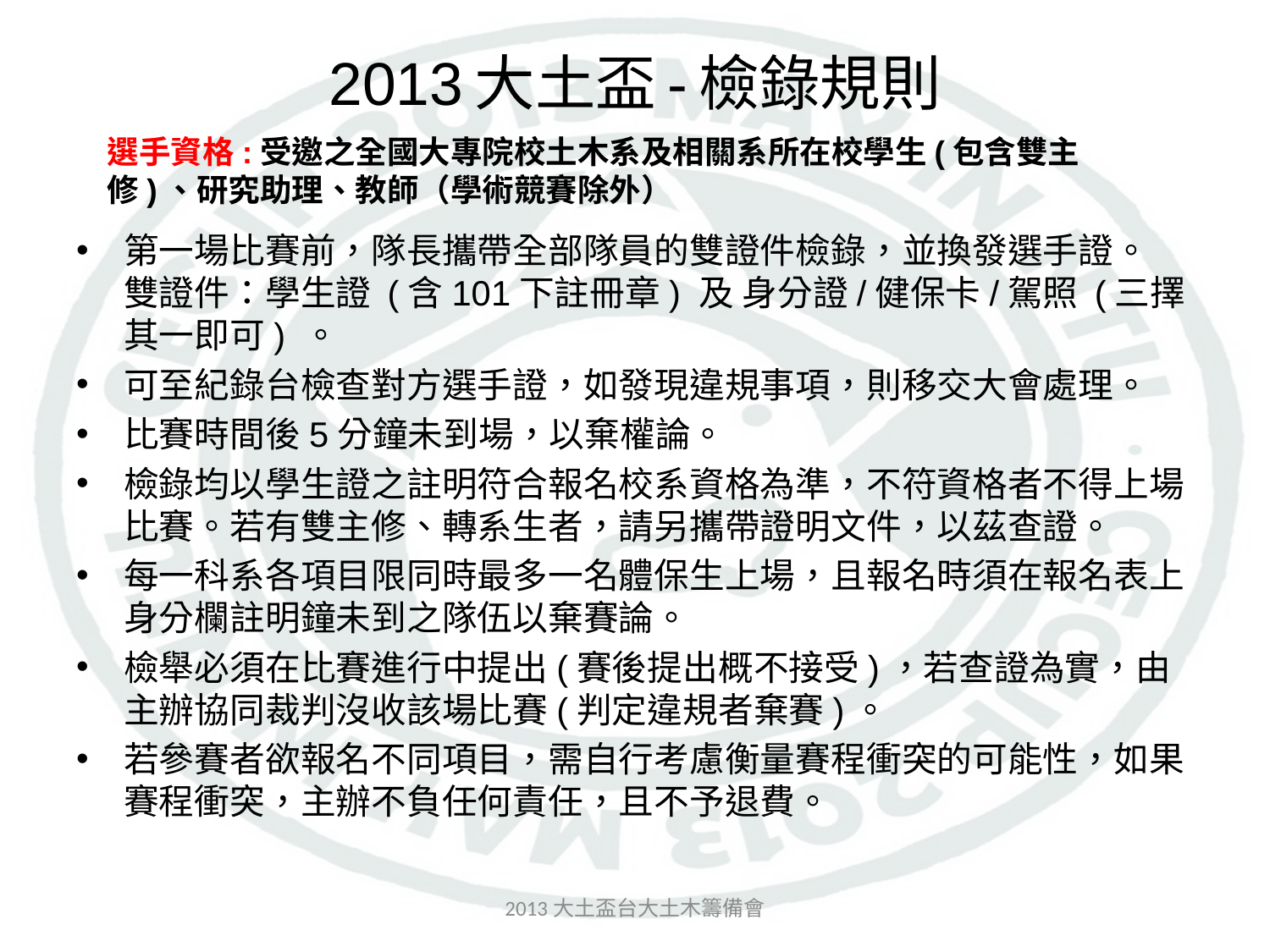

# 2013大土盃-檢錄規則
選手資格:受邀之全國大專院校土木系及相關系所在校學生(包含雙主修)、研究助理、教師（學術競賽除外）
第一場比賽前，隊長攜帶全部隊員的雙證件檢錄，並換發選手證。
雙證件：學生證 (含101下註冊章) 及 身分證/健保卡/駕照 (三擇其一即可) 。
可至紀錄台檢查對方選手證，如發現違規事項，則移交大會處理。
比賽時間後5分鐘未到場，以棄權論。
檢錄均以學生證之註明符合報名校系資格為準，不符資格者不得上場比賽。若有雙主修、轉系生者，請另攜帶證明文件，以茲查證。
每一科系各項目限同時最多一名體保生上場，且報名時須在報名表上身分欄註明鐘未到之隊伍以棄賽論。
檢舉必須在比賽進行中提出(賽後提出概不接受)，若查證為實，由主辦協同裁判沒收該場比賽(判定違規者棄賽)。
若參賽者欲報名不同項目，需自行考慮衡量賽程衝突的可能性，如果賽程衝突，主辦不負任何責任，且不予退費。

2013大土盃台大土木籌備會